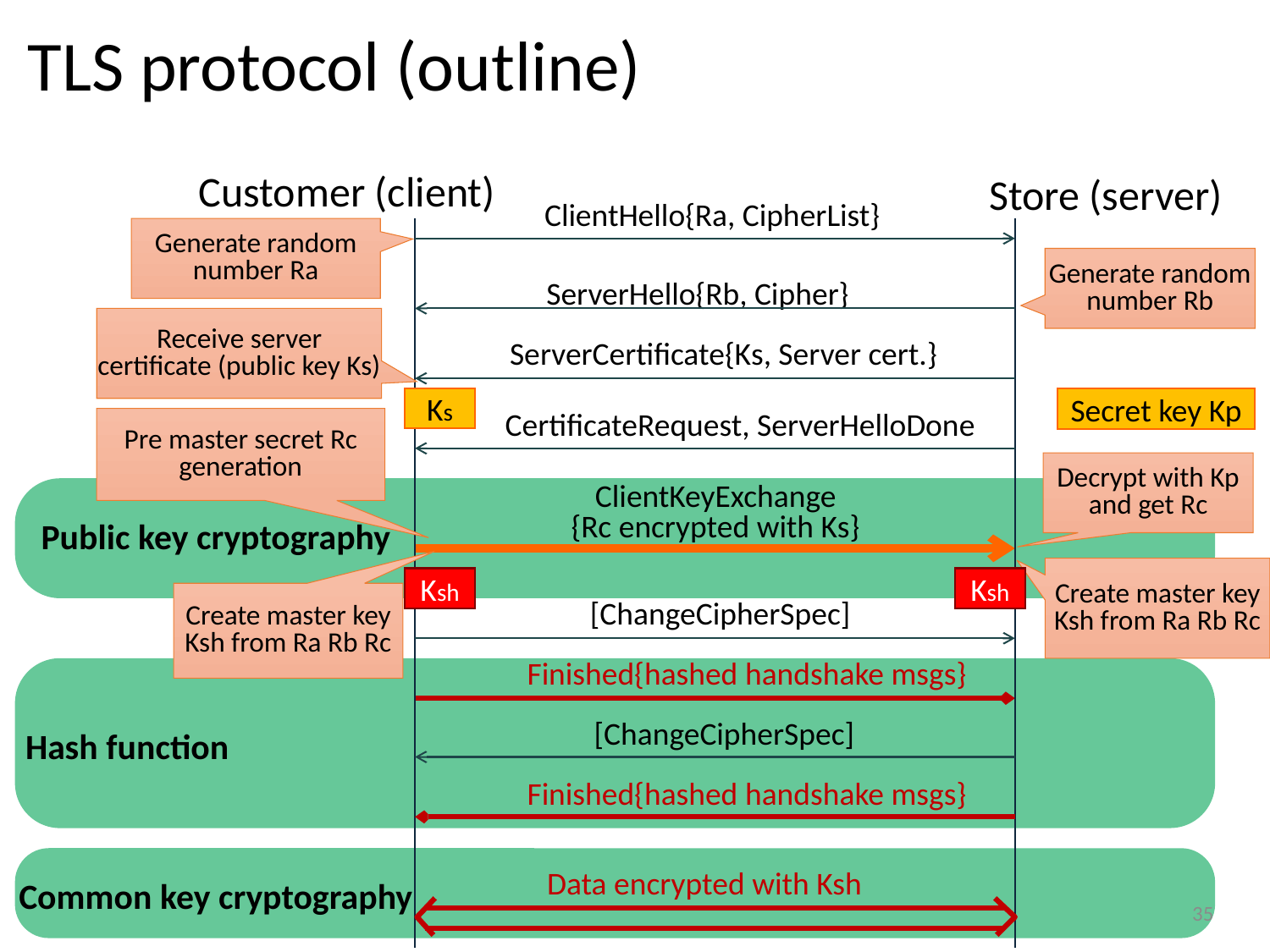

# TLS protocol (outline)
Customer (client)
Store (server)
ClientHello{Ra, CipherList}
Generate random number Ra
Generate random number Rb
ServerHello{Rb, Cipher}
Receive server certificate (public key Ks)
ServerCertificate{Ks, Server cert.}
Ks
Secret key Kp
CertificateRequest, ServerHelloDone
Pre master secret Rc generation
Decrypt with Kp and get Rc

ClientKeyExchange
{Rc encrypted with Ks}
Public key cryptography
Create master key Ksh from Ra Rb Rc
Ksh
Ksh
Create master key Ksh from Ra Rb Rc
[ChangeCipherSpec]
Finished{hashed handshake msgs}

[ChangeCipherSpec]
Hash function
Finished{hashed handshake msgs}

Data encrypted with Ksh
サイバーセキュリティ基礎論
Common key cryptography
35
35